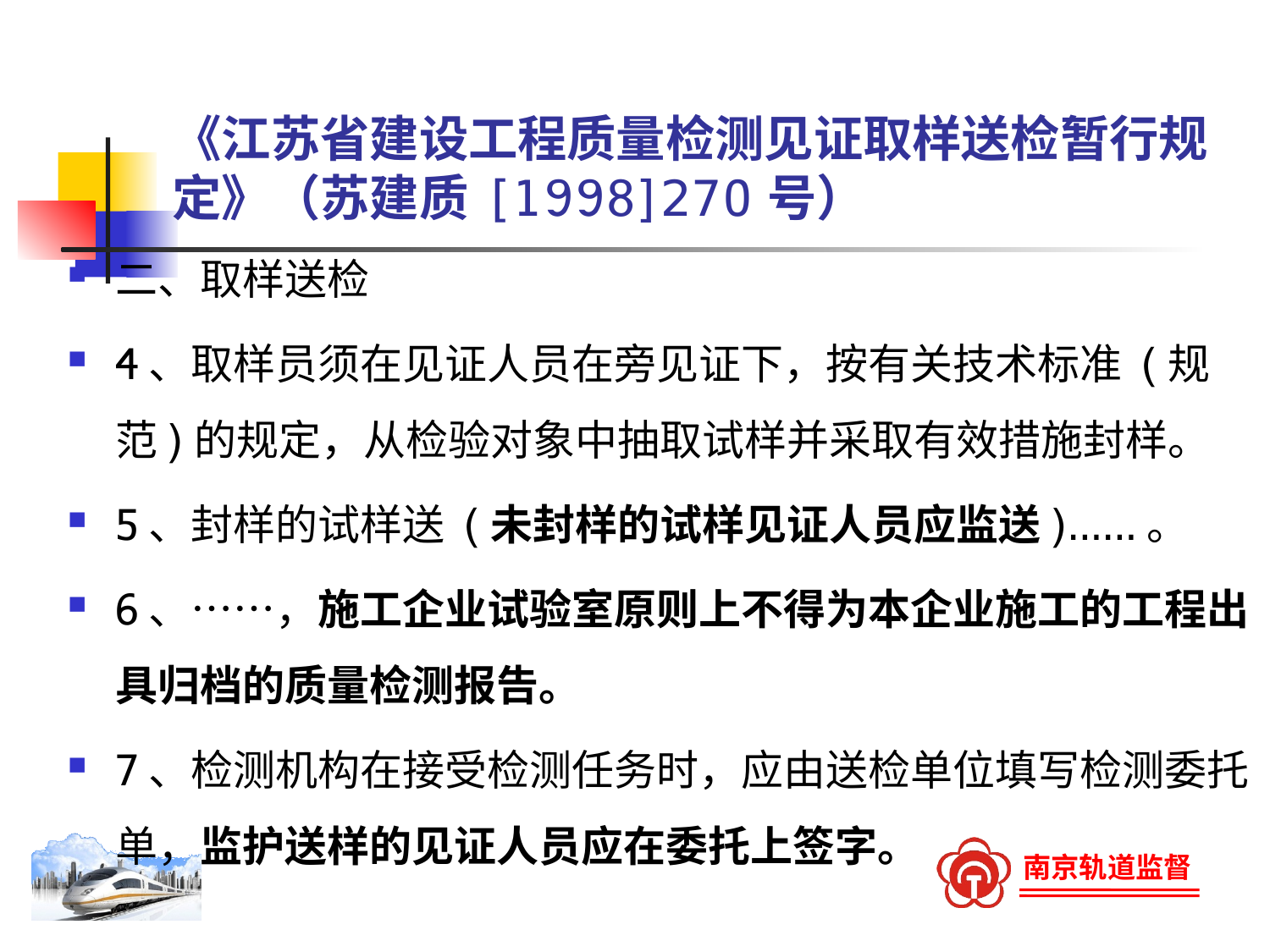

# 《江苏省建设工程质量检测见证取样送检暂行规定》（苏建质 [1998]270号）
二、取样送检
4、取样员须在见证人员在旁见证下，按有关技术标准 (规范)的规定，从检验对象中抽取试样并采取有效措施封样。
5、封样的试样送 (未封样的试样见证人员应监送)……。
6、……，施工企业试验室原则上不得为本企业施工的工程出具归档的质量检测报告。
7、检测机构在接受检测任务时，应由送检单位填写检测委托单，监护送样的见证人员应在委托上签字。